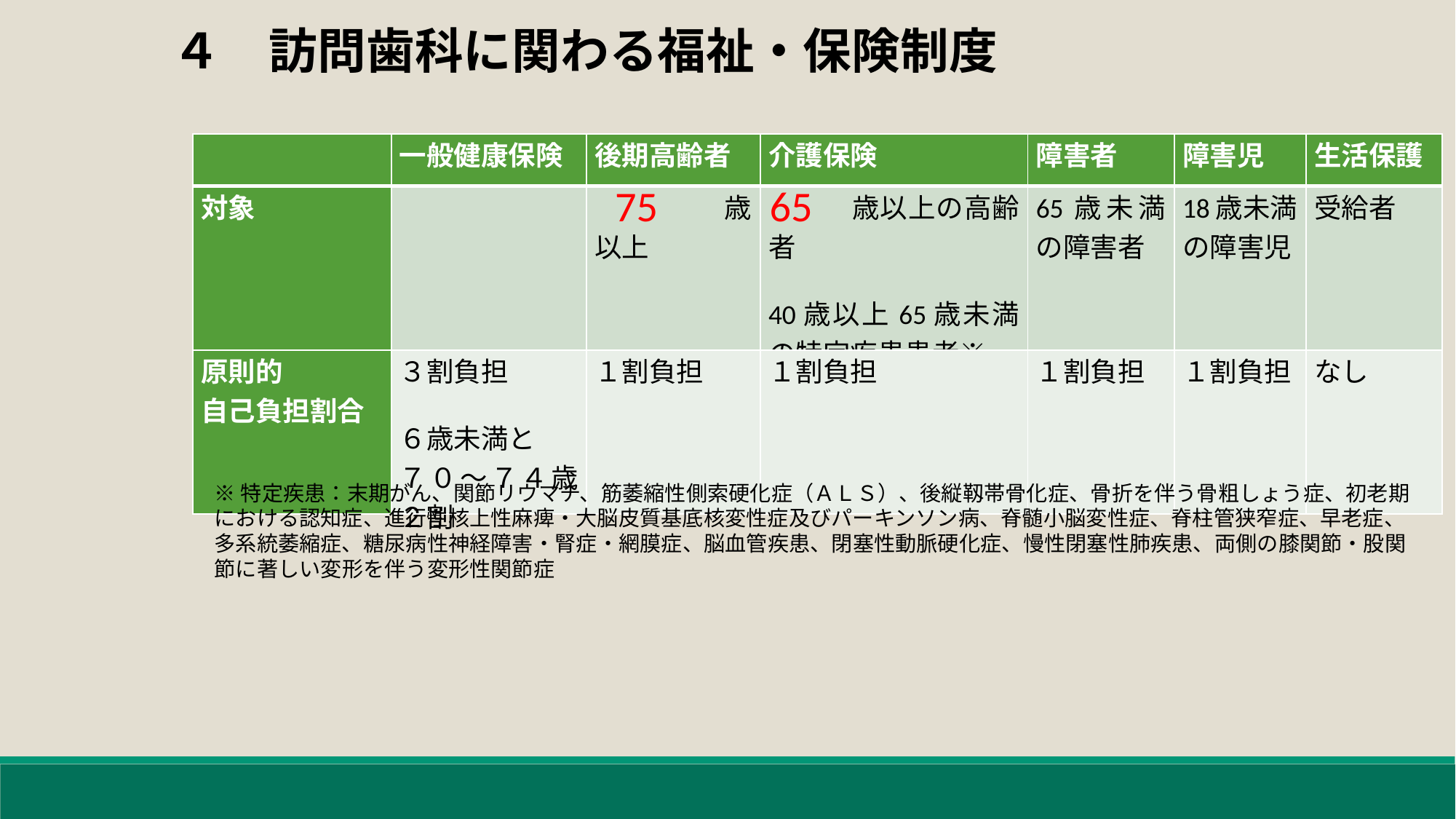

４　訪問歯科に関わる福祉・保険制度
|  | 一般健康保険 | 後期高齢者 | 介護保険 | 障害者 | 障害児 | 生活保護 |
| --- | --- | --- | --- | --- | --- | --- |
| 対象 |  | 歳以上 | 歳以上の高齢者 40歳以上65歳未満の特定疾患患者※ | 65歳未満の障害者 | 18歳未満の障害児 | 受給者 |
| 原則的 自己負担割合 | ３割負担   ６歳未満と ７０～７４歳２割 | １割負担 | １割負担 | １割負担 | １割負担 | なし |
65
75
※特定疾患：末期がん、関節リウマチ、筋萎縮性側索硬化症（ＡＬＳ）、後縦靱帯骨化症、骨折を伴う骨粗しょう症、初老期における認知症、進行性核上性麻痺・大脳皮質基底核変性症及びパーキンソン病、脊髄小脳変性症、脊柱管狭窄症、早老症、多系統萎縮症、糖尿病性神経障害・腎症・網膜症、脳血管疾患、閉塞性動脈硬化症、慢性閉塞性肺疾患、両側の膝関節・股関節に著しい変形を伴う変形性関節症